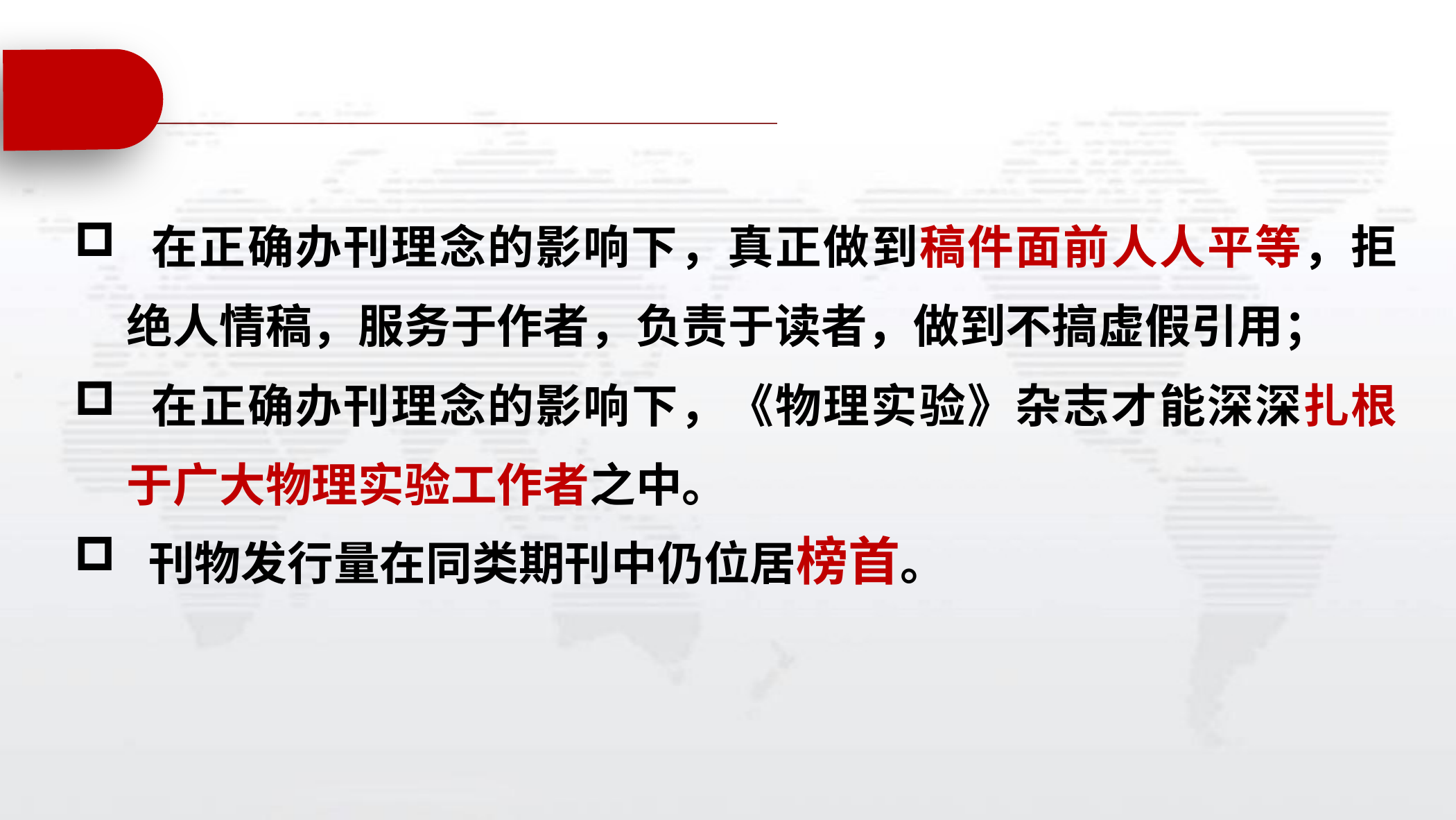

在正确办刊理念的影响下，真正做到稿件面前人人平等，拒绝人情稿，服务于作者，负责于读者，做到不搞虚假引用；
 在正确办刊理念的影响下，《物理实验》杂志才能深深扎根于广大物理实验工作者之中。
 刊物发行量在同类期刊中仍位居榜首。